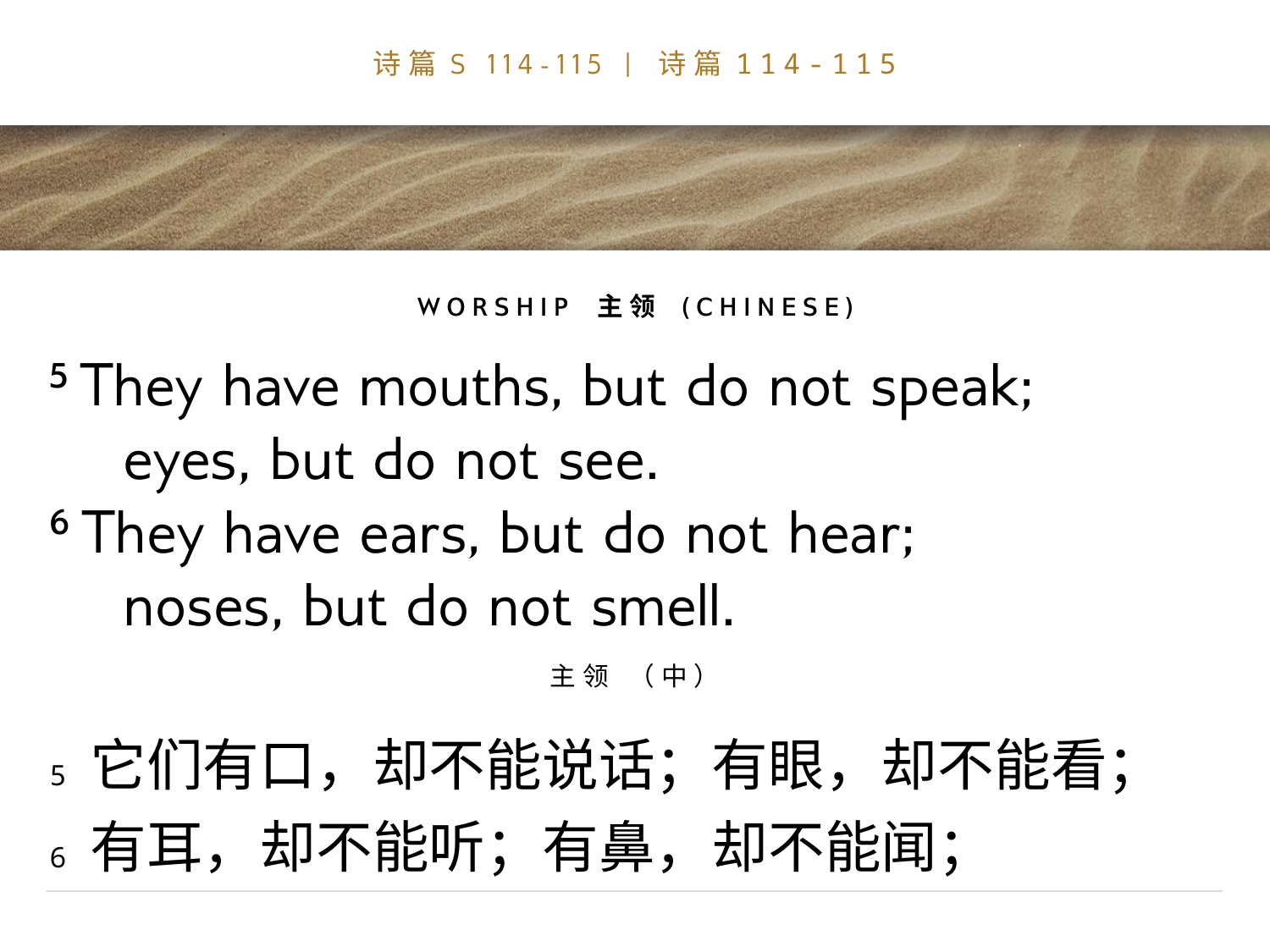

# 诗篇S 114-115 | 诗篇114-115
WORSHIP 主领 (CHINESE)
5 They have mouths, but do not speak;
    eyes, but do not see.
6 They have ears, but do not hear;
    noses, but do not smell.
主领 （中）
5 它们有口，却不能说话；有眼，却不能看；
6 有耳，却不能听；有鼻，却不能闻；